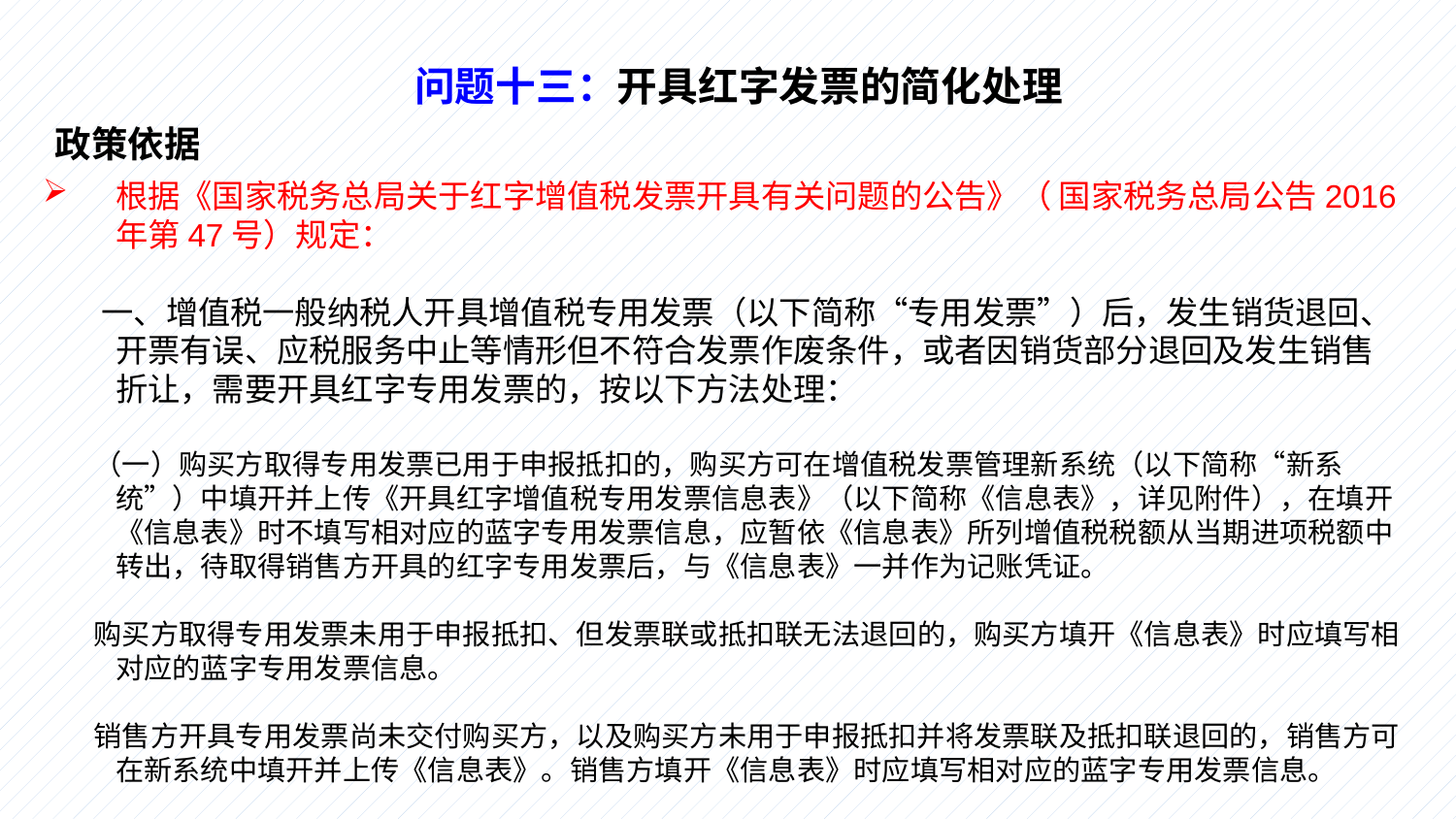

问题十三：开具红字发票的简化处理
政策依据
根据《国家税务总局关于红字增值税发票开具有关问题的公告》（ 国家税务总局公告2016年第47号）规定：

       一、增值税一般纳税人开具增值税专用发票（以下简称“专用发票”）后，发生销货退回、开票有误、应税服务中止等情形但不符合发票作废条件，或者因销货部分退回及发生销售折让，需要开具红字专用发票的，按以下方法处理：

       （一）购买方取得专用发票已用于申报抵扣的，购买方可在增值税发票管理新系统（以下简称“新系统”）中填开并上传《开具红字增值税专用发票信息表》（以下简称《信息表》，详见附件），在填开《信息表》时不填写相对应的蓝字专用发票信息，应暂依《信息表》所列增值税税额从当期进项税额中转出，待取得销售方开具的红字专用发票后，与《信息表》一并作为记账凭证。

       购买方取得专用发票未用于申报抵扣、但发票联或抵扣联无法退回的，购买方填开《信息表》时应填写相对应的蓝字专用发票信息。

       销售方开具专用发票尚未交付购买方，以及购买方未用于申报抵扣并将发票联及抵扣联退回的，销售方可在新系统中填开并上传《信息表》。销售方填开《信息表》时应填写相对应的蓝字专用发票信息。